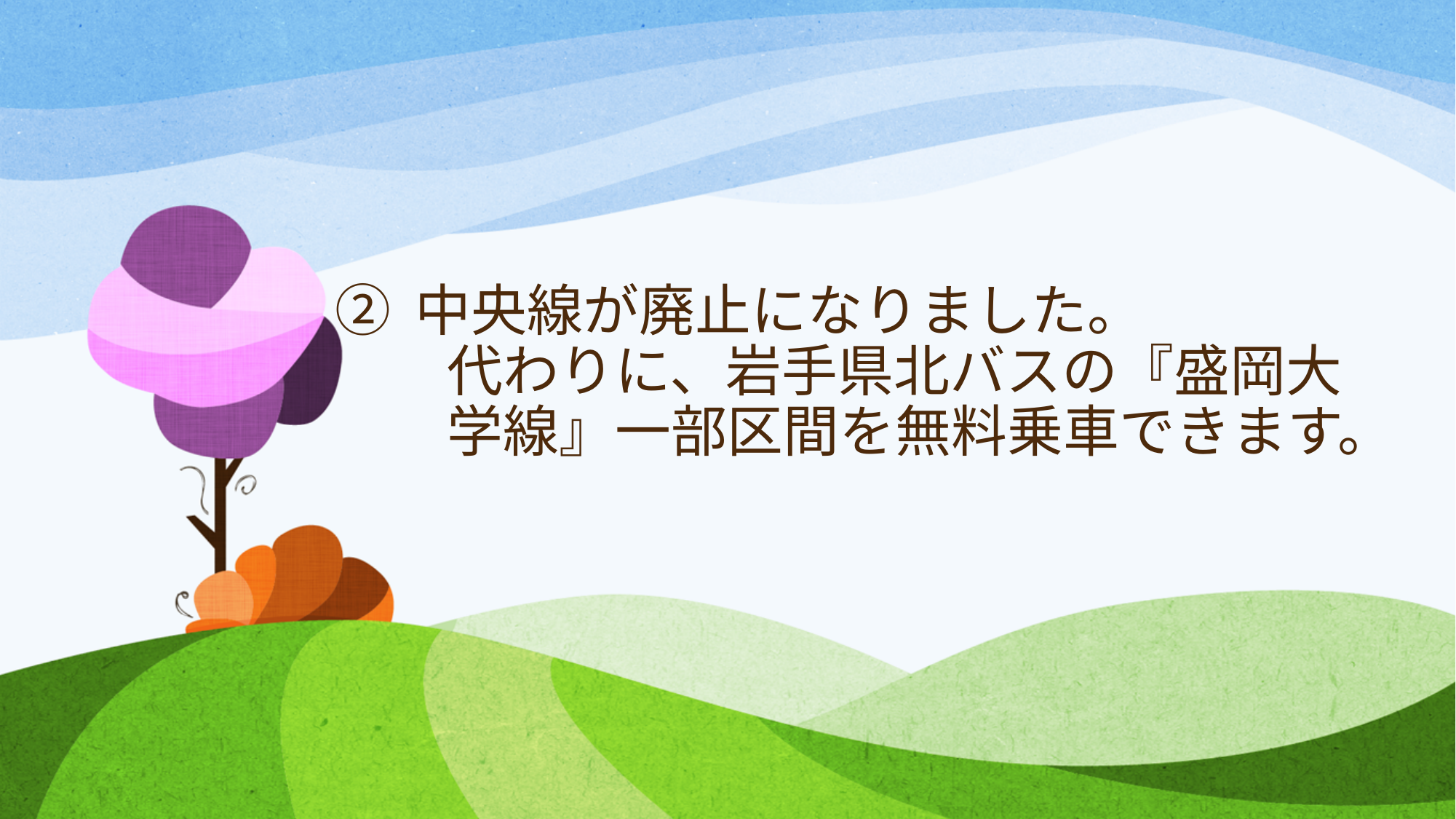

# ② 中央線が廃止になりました。 　　代わりに、岩手県北バスの『盛岡大　 　　学線』一部区間を無料乗車できます。